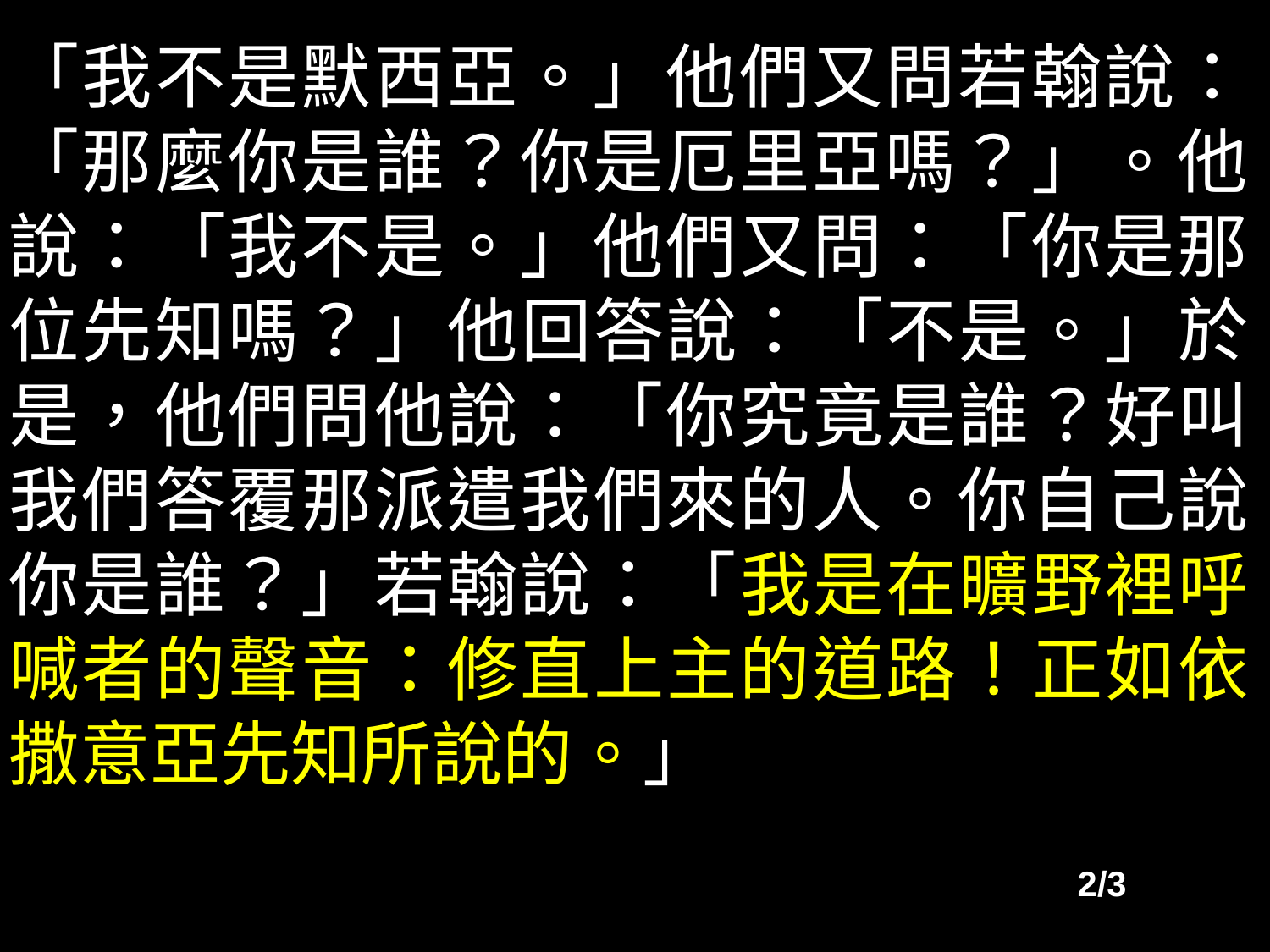

「我不是默西亞。」他們又問若翰說：「那麼你是誰？你是厄里亞嗎？」。他說：「我不是。」他們又問：「你是那位先知嗎？」他回答說：「不是。」於是，他們問他說：「你究竟是誰？好叫我們答覆那派遣我們來的人。你自己說你是誰？」若翰說：「我是在曠野裡呼喊者的聲音：修直上主的道路！正如依撒意亞先知所說的。」

2/3